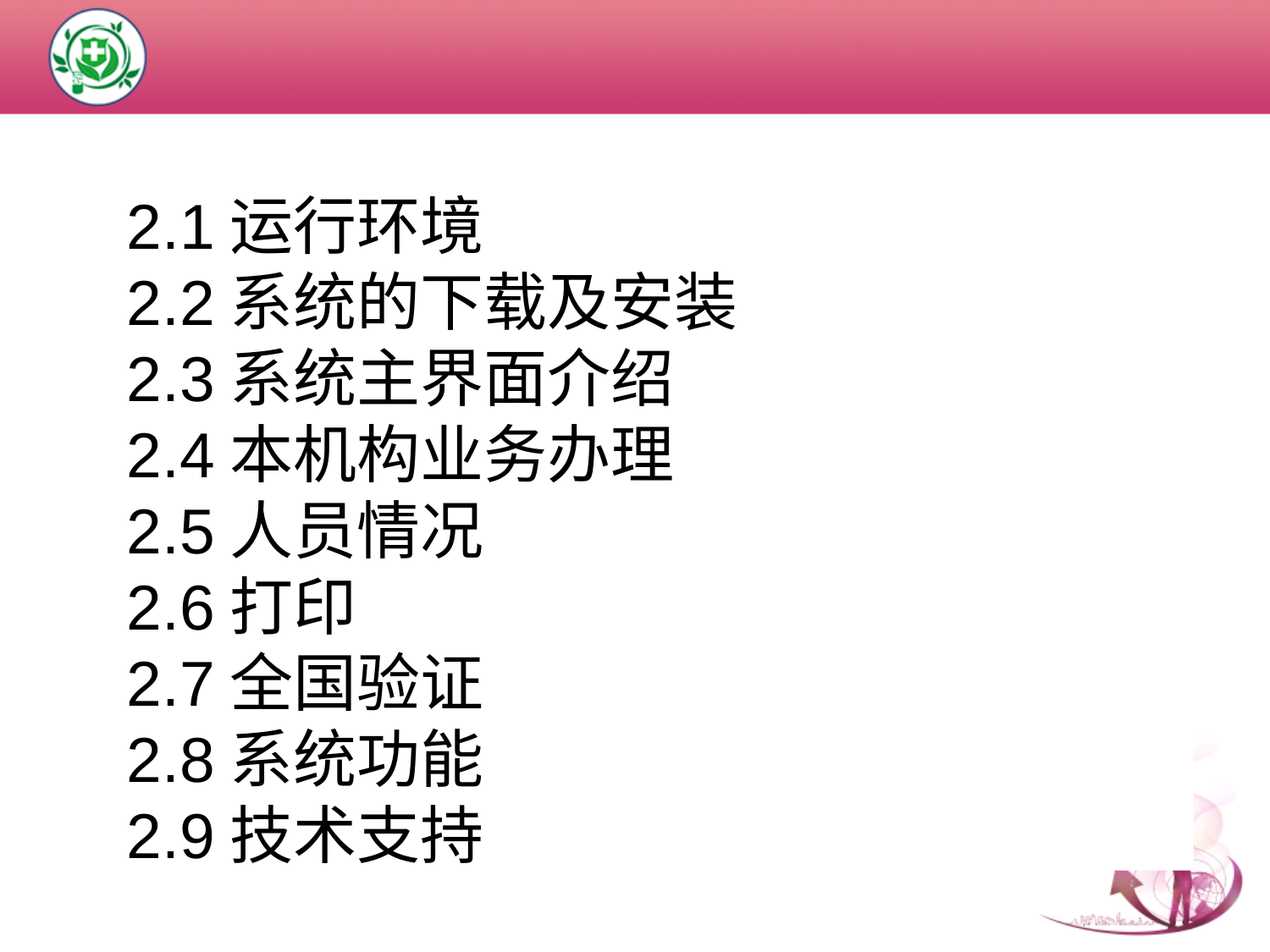

# 2.1运行环境
2.2系统的下载及安装
2.3系统主界面介绍
2.4本机构业务办理
2.5人员情况
2.6打印
2.7全国验证
2.8系统功能
2.9技术支持